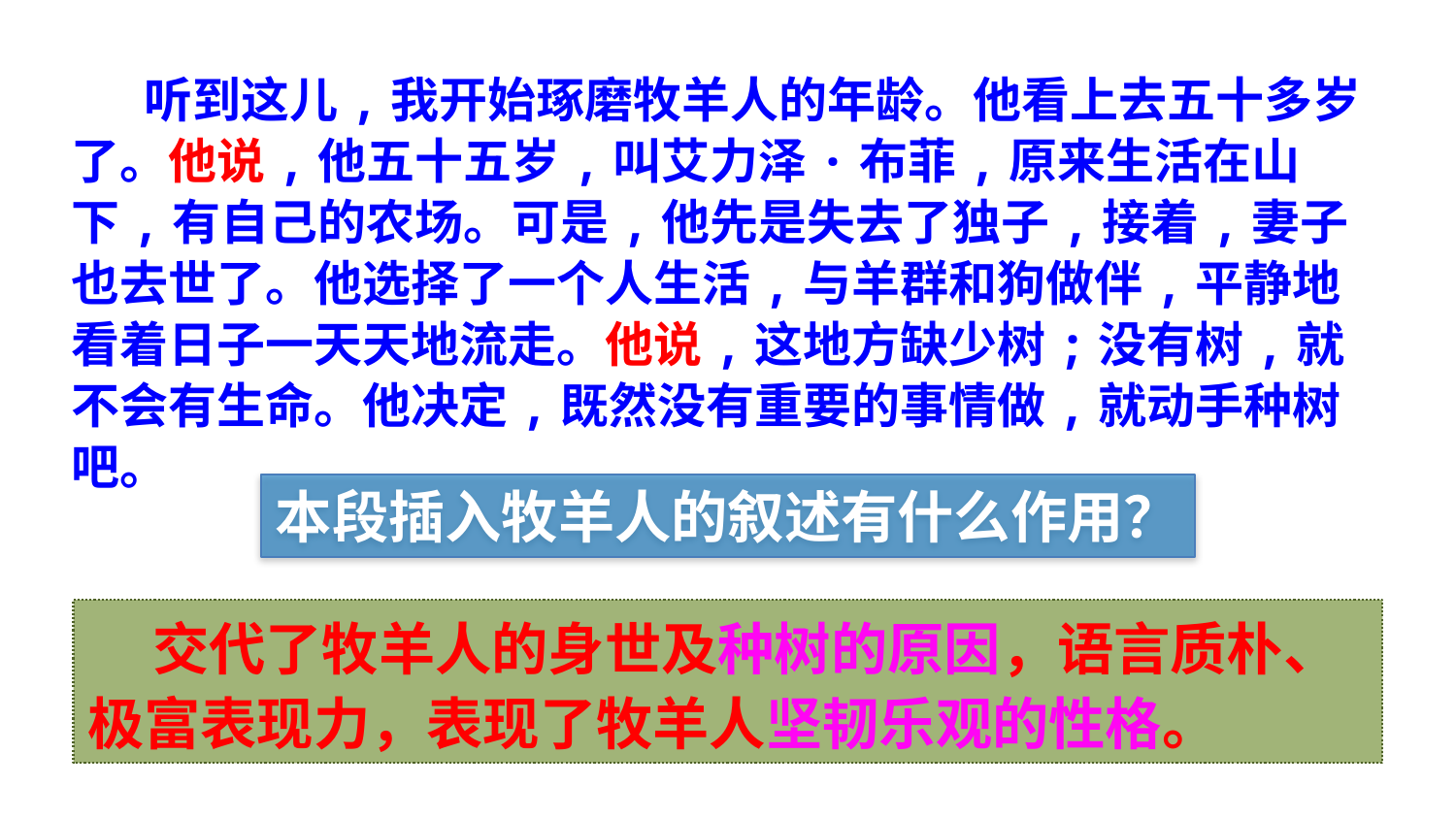

听到这儿,我开始琢磨牧羊人的年龄。他看上去五十多岁了。他说,他五十五岁,叫艾力泽·布菲,原来生活在山下,有自己的农场。可是,他先是失去了独子,接着,妻子也去世了。他选择了一个人生活,与羊群和狗做伴,平静地看着日子一天天地流走。他说,这地方缺少树;没有树,就不会有生命。他决定,既然没有重要的事情做,就动手种树吧。
本段插入牧羊人的叙述有什么作用？
    交代了牧羊人的身世及种树的原因，语言质朴、极富表现力，表现了牧羊人坚韧乐观的性格。